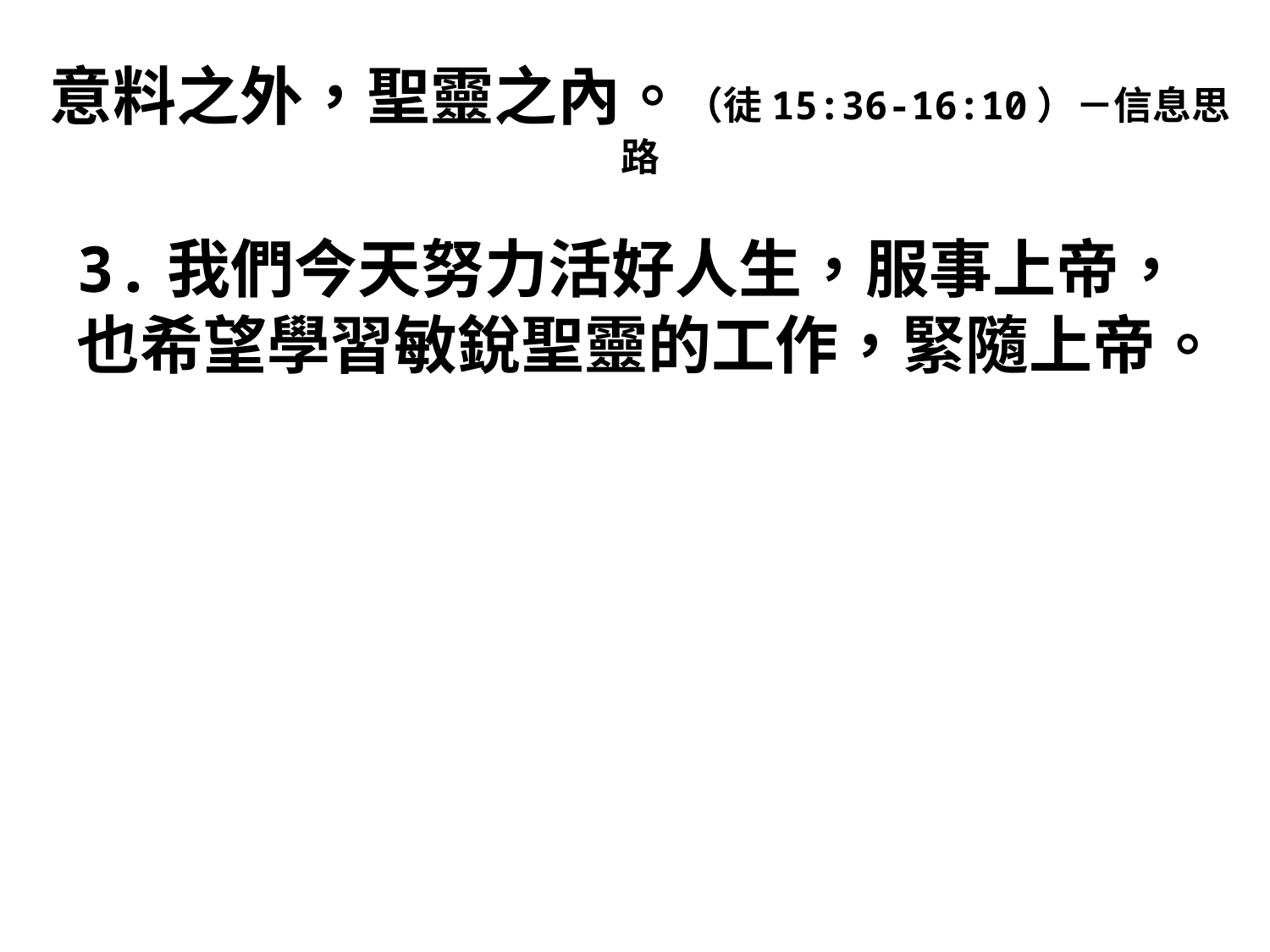

# 意料之外，聖靈之內。（徒15:36-16:10）－信息思路
3.我們今天努力活好人生，服事上帝，也希望學習敏銳聖靈的工作，緊隨上帝。